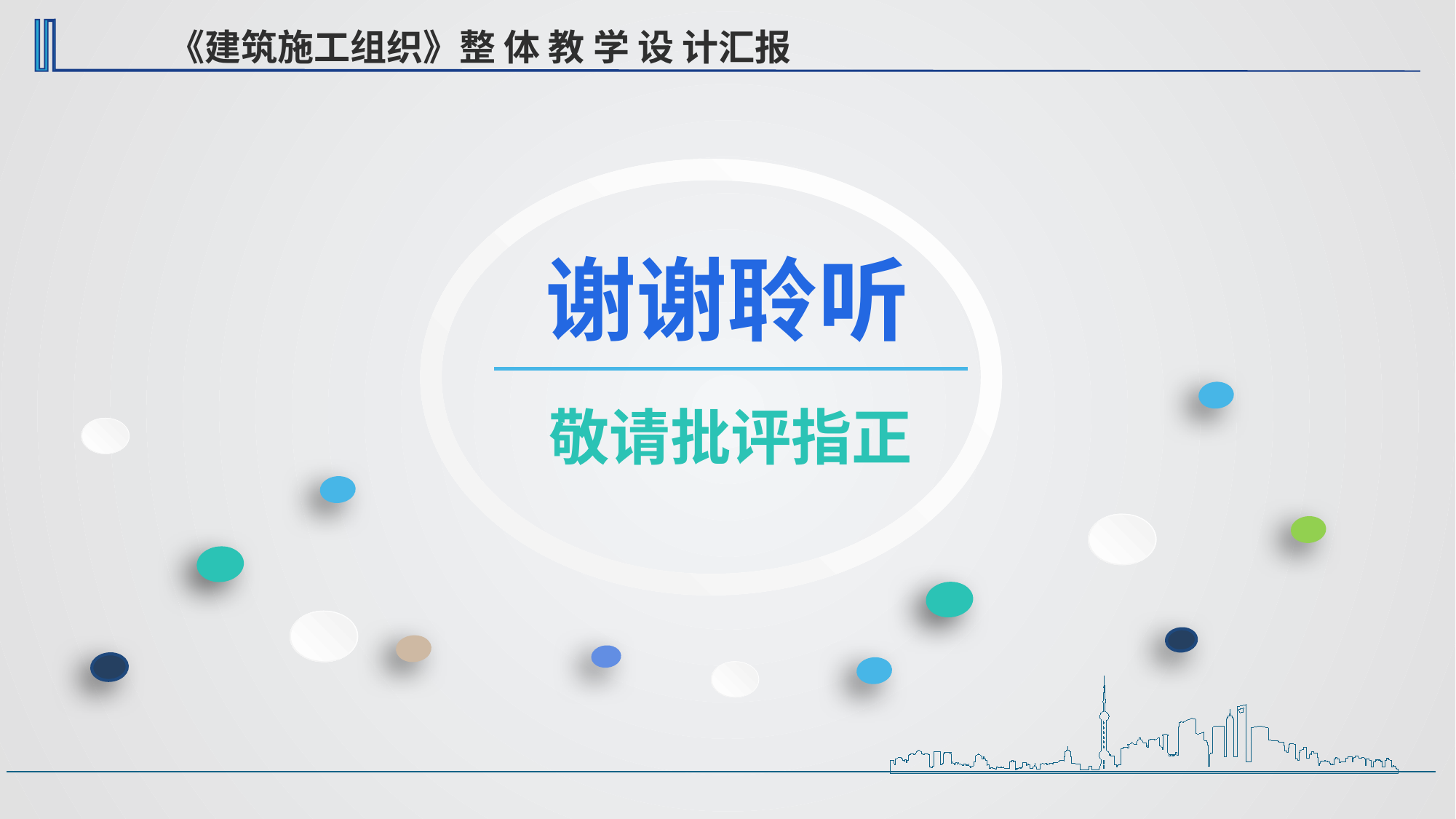

《建筑施工组织》整 体 教 学 设 计汇报

谢谢聆听

敬请批评指正